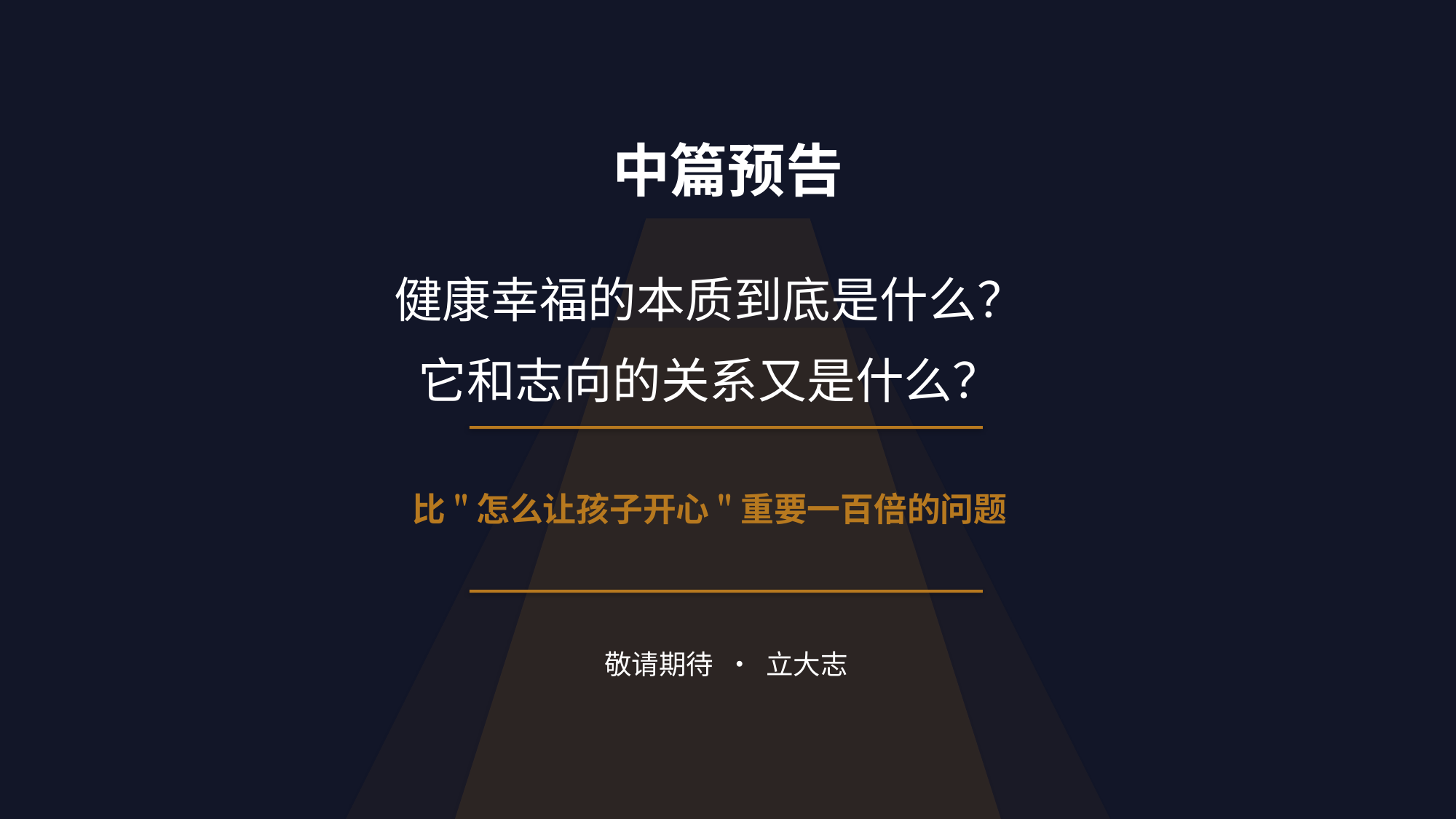

中篇预告

健康幸福的本质到底是什么？
它和志向的关系又是什么？

比"怎么让孩子开心"重要一百倍的问题

敬请期待 · 立大志